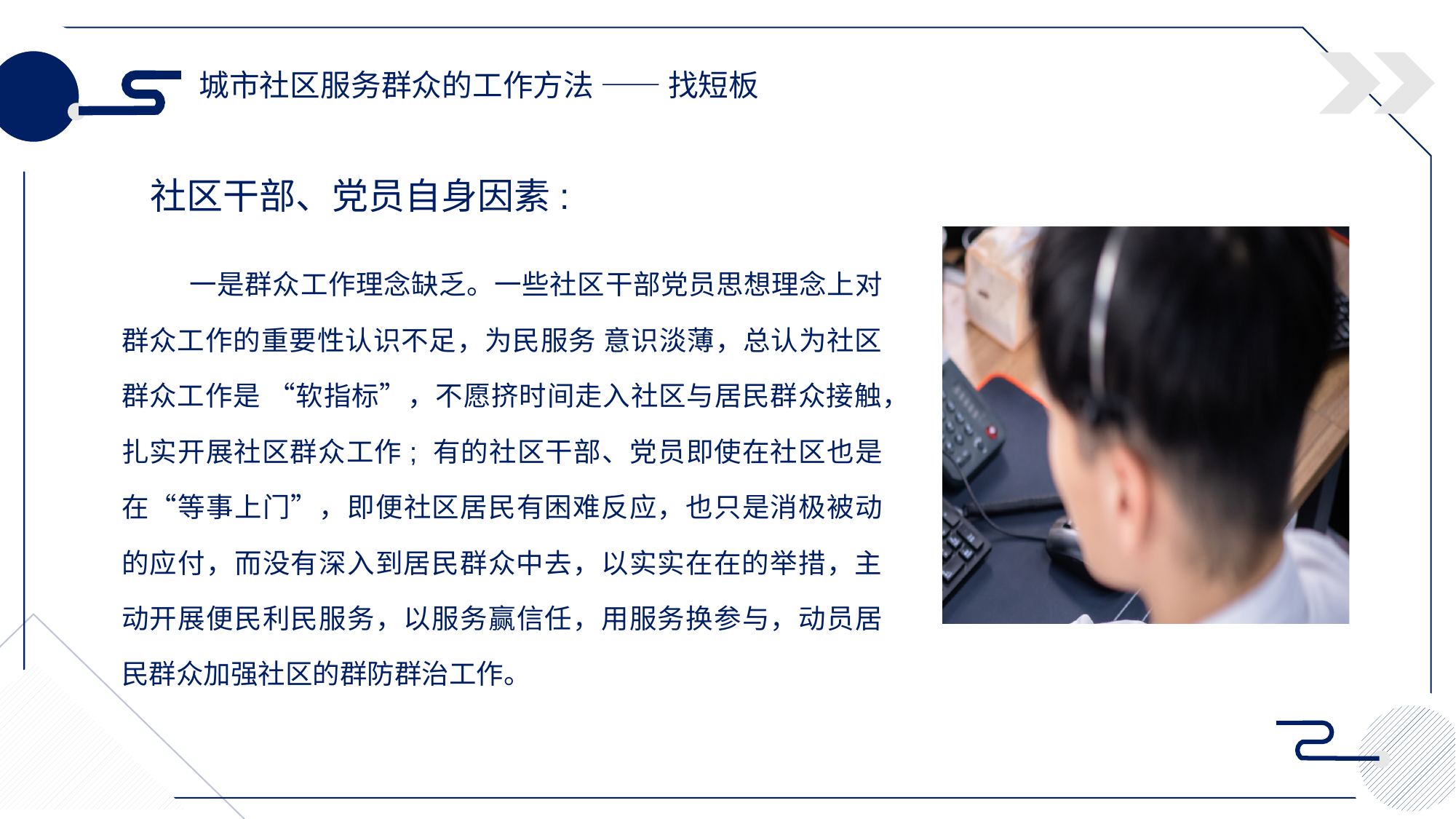

城市社区服务群众的工作方法 —— 找短板
社区干部、党员自身因素:

 一是群众工作理念缺乏。一些社区干部党员思想理念上对群众工作的重要性认识不足，为民服务 意识淡薄，总认为社区群众工作是 “软指标”，不愿挤时间走入社区与居民群众接触，扎实开展社区群众工作; 有的社区干部、党员即使在社区也是在“等事上门”，即便社区居民有困难反应，也只是消极被动的应付，而没有深入到居民群众中去，以实实在在的举措，主动开展便民利民服务，以服务赢信任，用服务换参与，动员居民群众加强社区的群防群治工作。